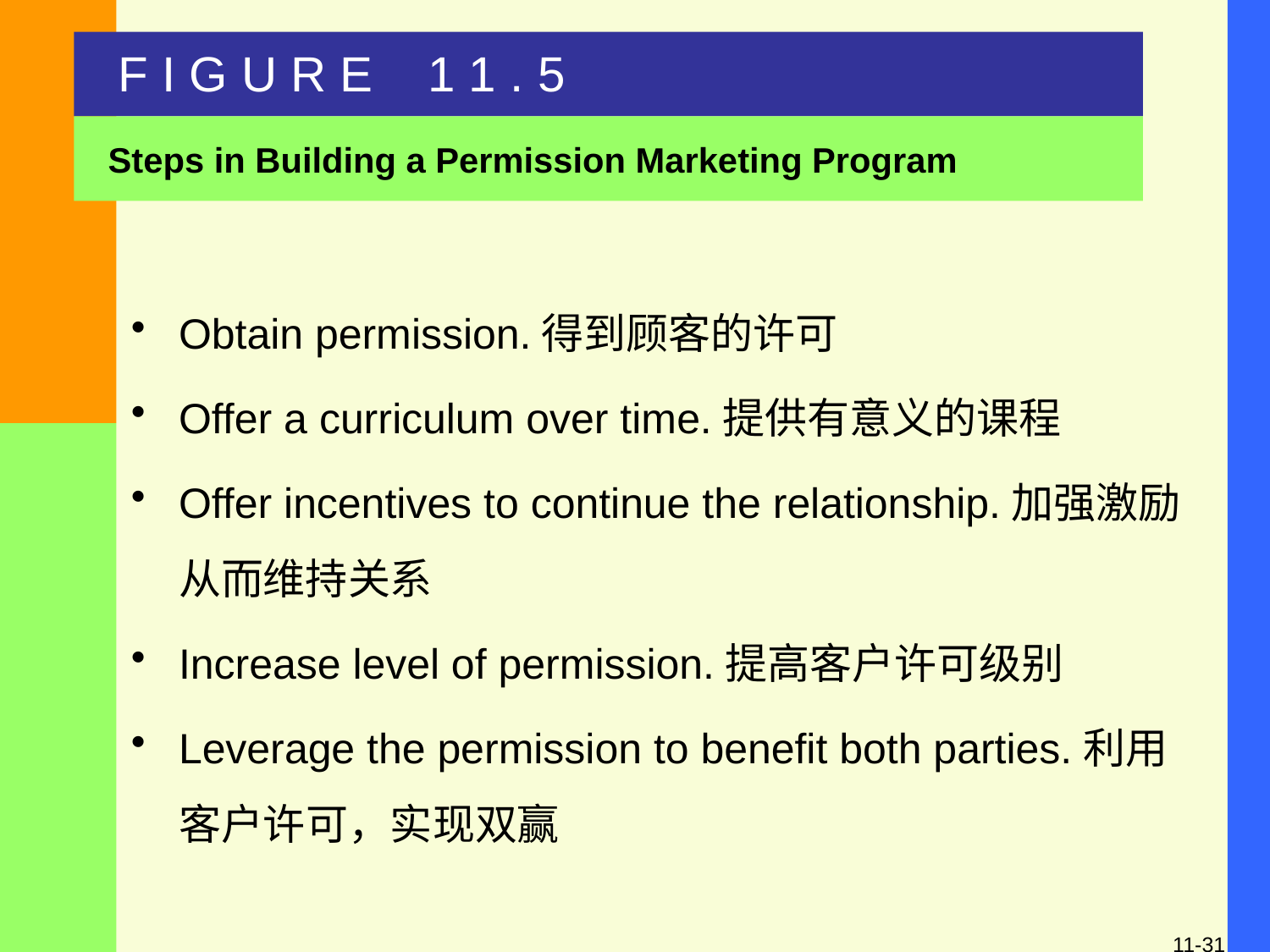

F I G U R E    1 1 . 5

Steps in Building a Permission Marketing Program
Obtain permission.得到顾客的许可
Offer a curriculum over time.提供有意义的课程
Offer incentives to continue the relationship.加强激励从而维持关系
Increase level of permission.提高客户许可级别
Leverage the permission to benefit both parties.利用客户许可，实现双赢

11-31